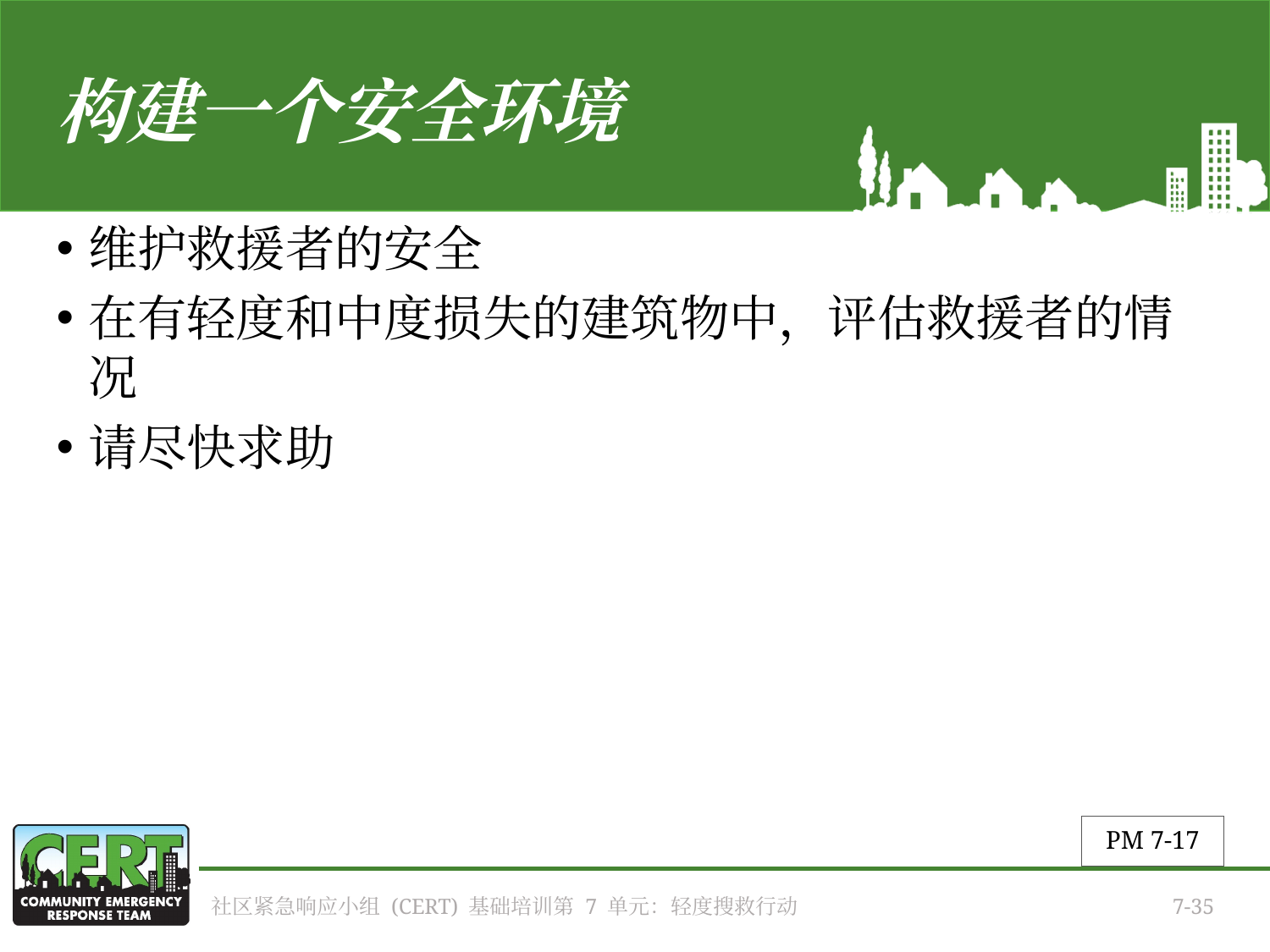

# 构建一个安全环境
维护救援者的安全
在有轻度和中度损失的建筑物中，评估救援者的情况
请尽快求助
PM 7-17
社区紧急响应小组 (CERT) 基础培训第 7 单元：轻度搜救行动
7-35